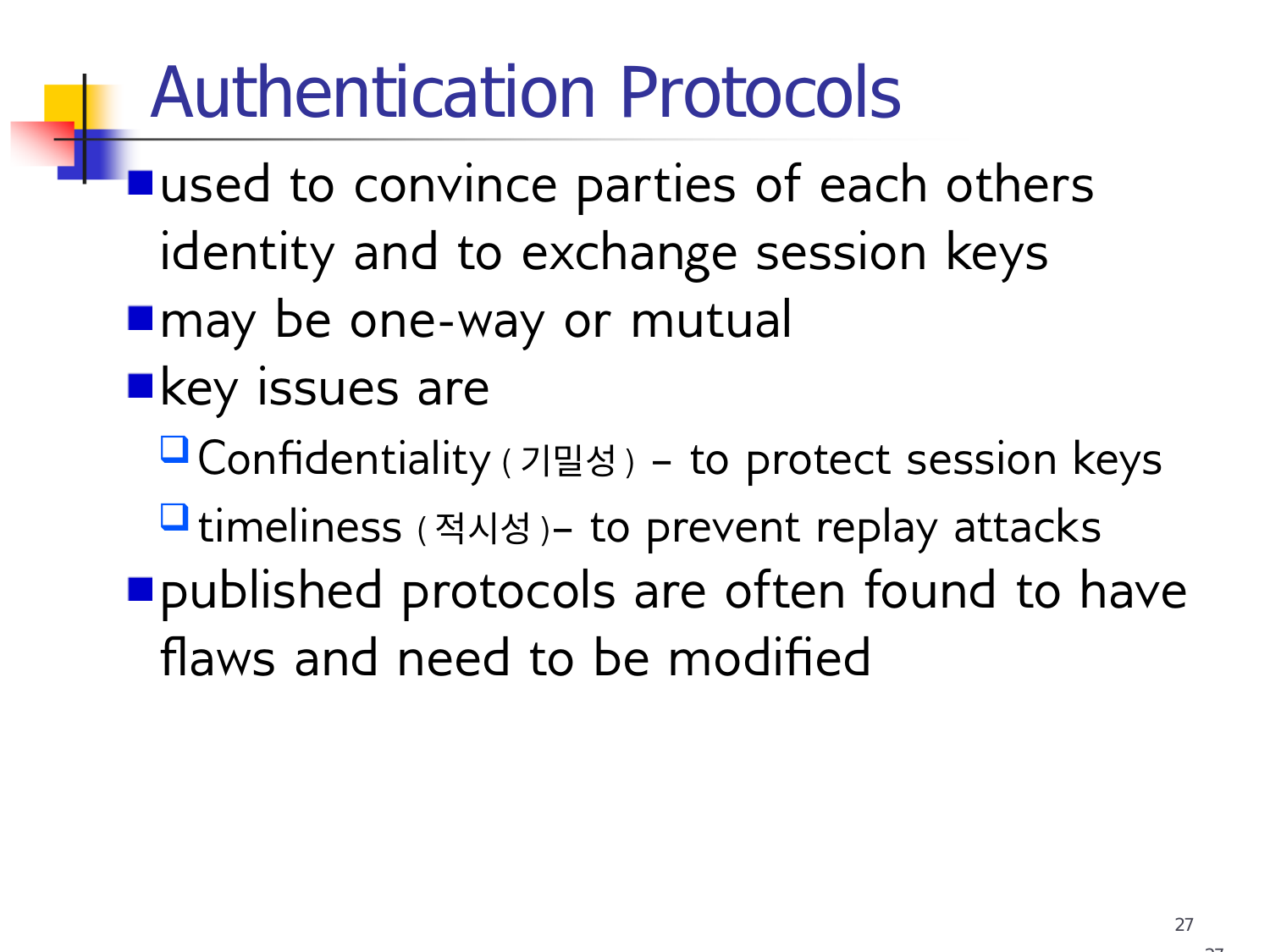

# Authentication Protocols
used to convince parties of each others identity and to exchange session keys
may be one-way or mutual
key issues are
Confidentiality (기밀성) – to protect session keys
timeliness (적시성)– to prevent replay attacks
published protocols are often found to have flaws and need to be modified
27
27